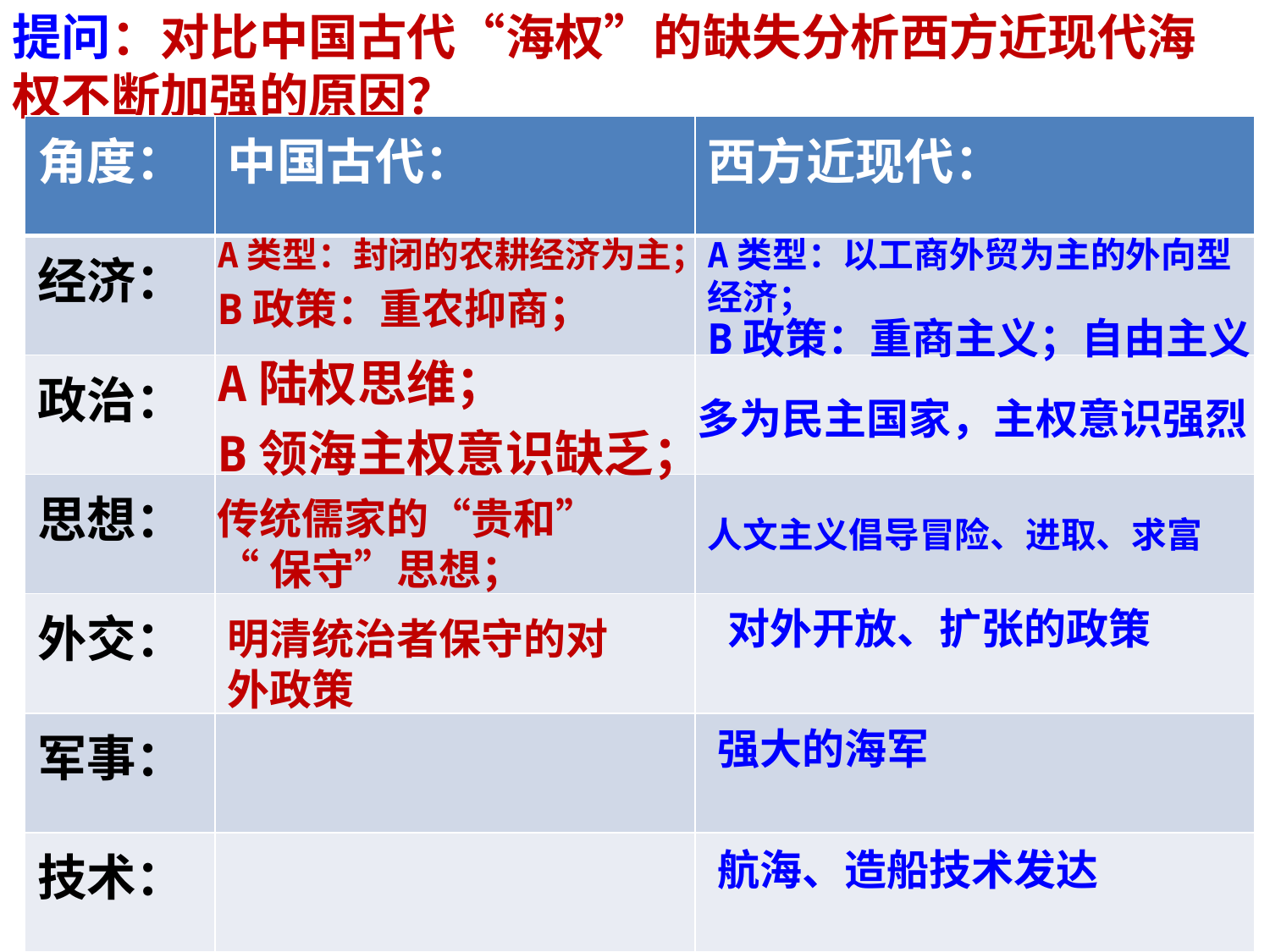

提问：对比中国古代“海权”的缺失分析西方近现代海权不断加强的原因？
| 角度： | 中国古代： | 西方近现代： |
| --- | --- | --- |
| 经济： |  |  |
| 政治： |  |  |
| 思想： |  |  |
| 外交： |  |  |
| 军事： |  |  |
| 技术： |  |  |
A类型：封闭的农耕经济为主；
A类型：以工商外贸为主的外向型经济；
B政策：重农抑商；
B政策：重商主义；自由主义
A陆权思维；
多为民主国家，主权意识强烈
B领海主权意识缺乏；
传统儒家的“贵和”
“保守”思想；
人文主义倡导冒险、进取、求富
对外开放、扩张的政策
明清统治者保守的对
外政策
强大的海军
航海、造船技术发达